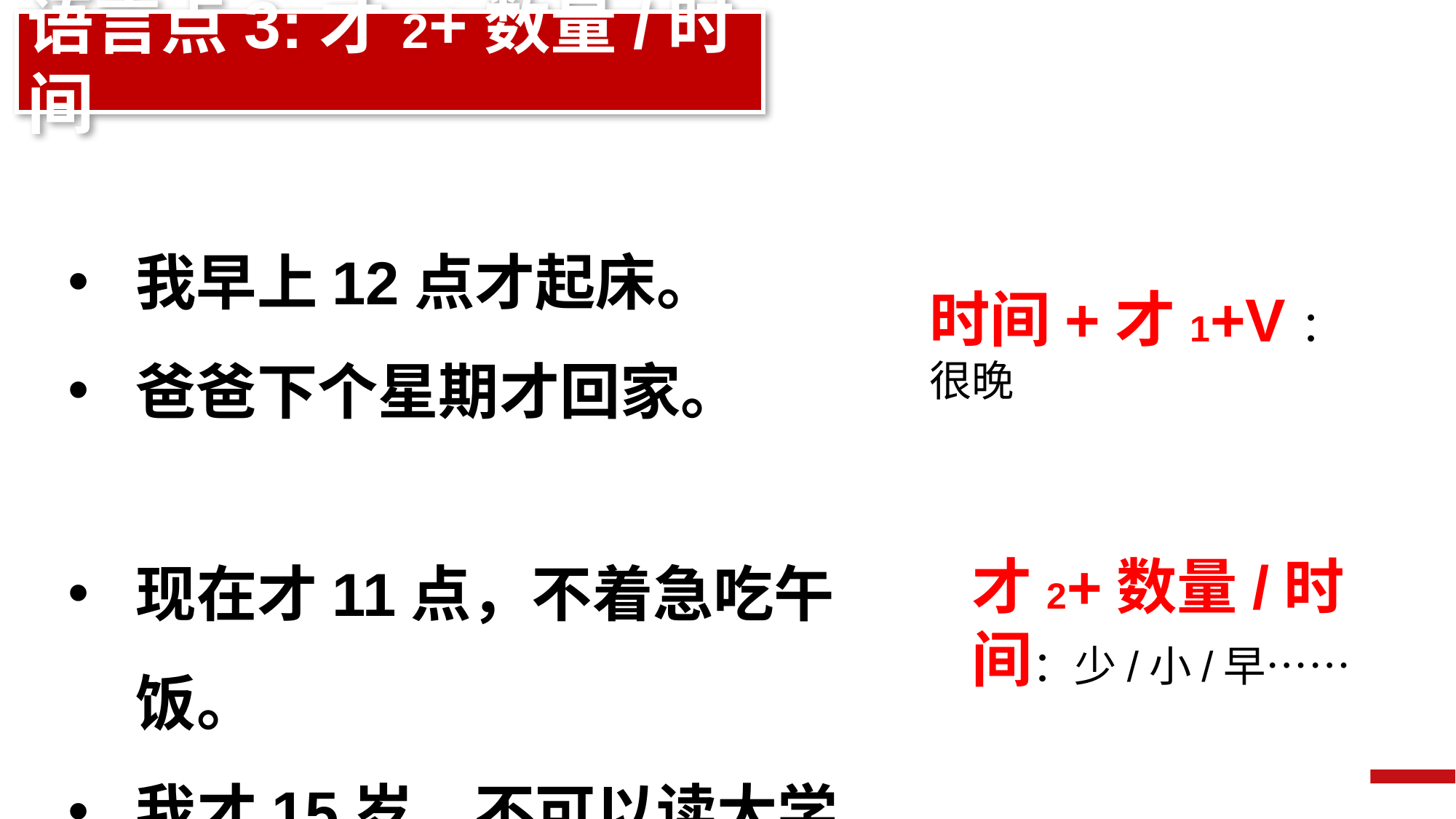

语言点3:才2+数量/时间
我早上12点才起床。
爸爸下个星期才回家。
时间+才1+V：很晚
现在才11点，不着急吃午饭。
我才15岁，不可以读大学。
才2+数量/时间：少/小/早……